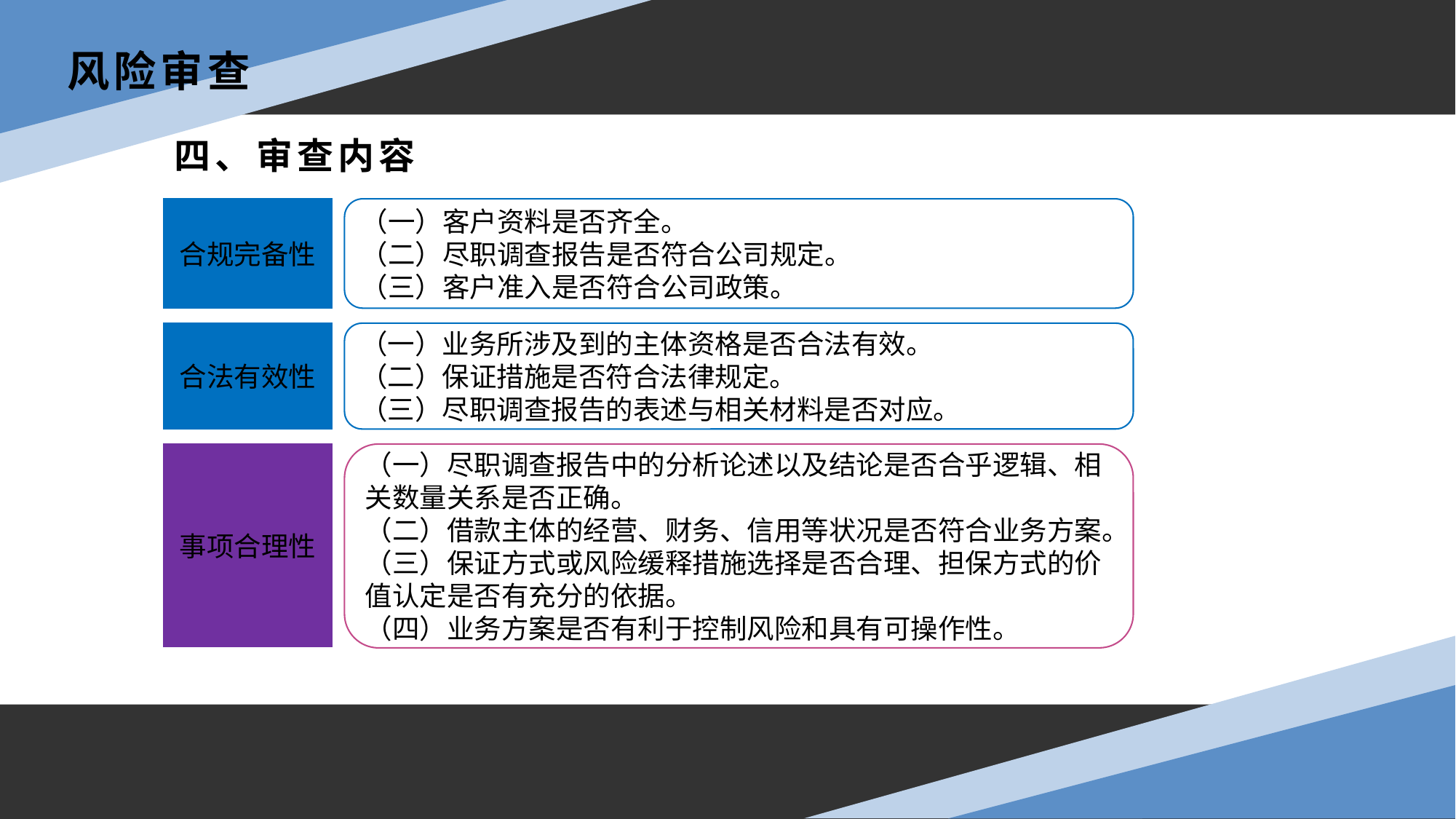

风险审查
四、审查内容
合规完备性
（一）客户资料是否齐全。
（二）尽职调查报告是否符合公司规定。
（三）客户准入是否符合公司政策。
合法有效性
（一）业务所涉及到的主体资格是否合法有效。
（二）保证措施是否符合法律规定。
（三）尽职调查报告的表述与相关材料是否对应。
（一）尽职调查报告中的分析论述以及结论是否合乎逻辑、相关数量关系是否正确。
（二）借款主体的经营、财务、信用等状况是否符合业务方案。
（三）保证方式或风险缓释措施选择是否合理、担保方式的价值认定是否有充分的依据。
（四）业务方案是否有利于控制风险和具有可操作性。
事项合理性